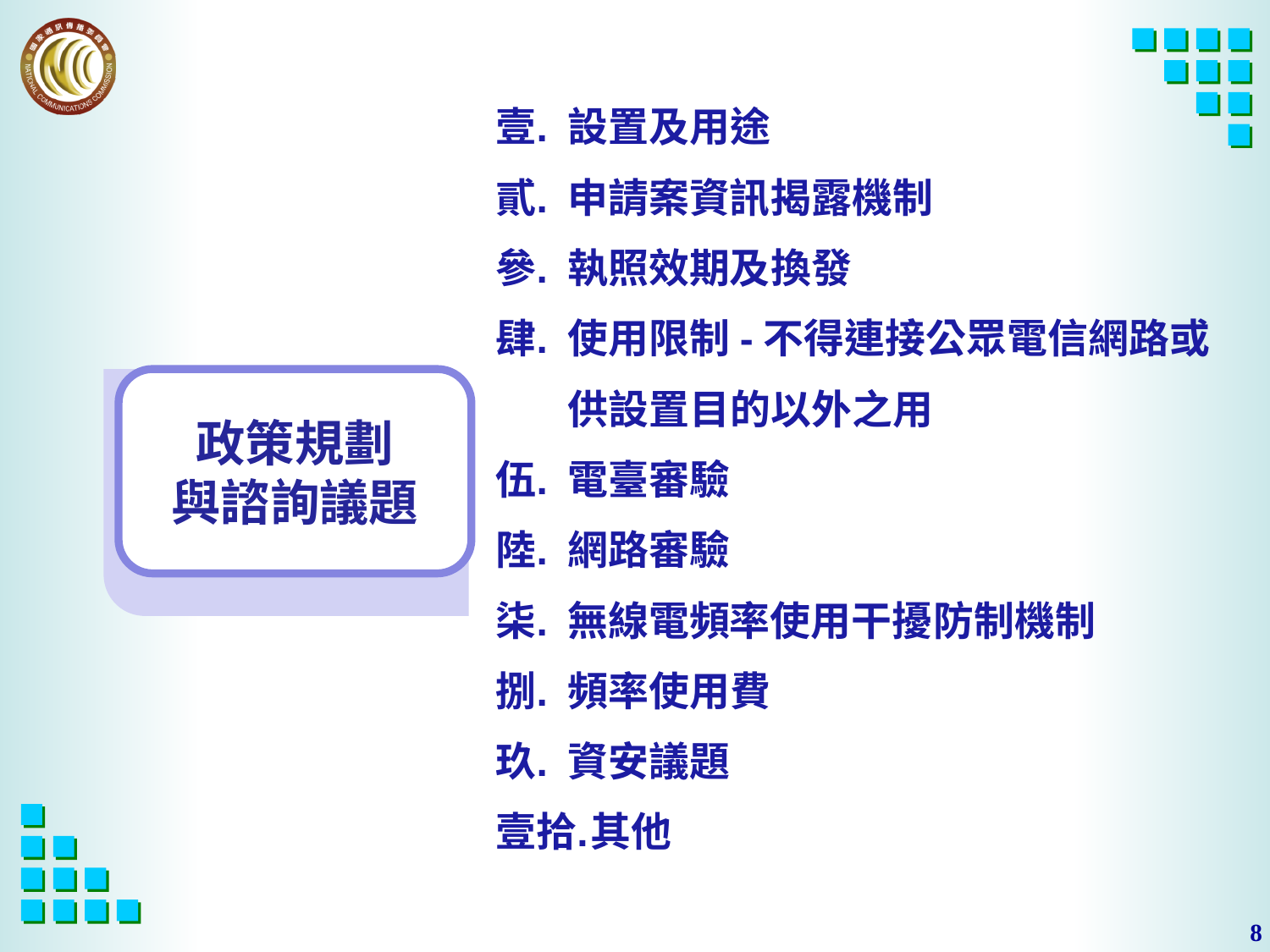

設置及用途
申請案資訊揭露機制
執照效期及換發
使用限制-不得連接公眾電信網路或供設置目的以外之用
電臺審驗
網路審驗
無線電頻率使用干擾防制機制
頻率使用費
資安議題
其他

# 政策規劃 與諮詢議題